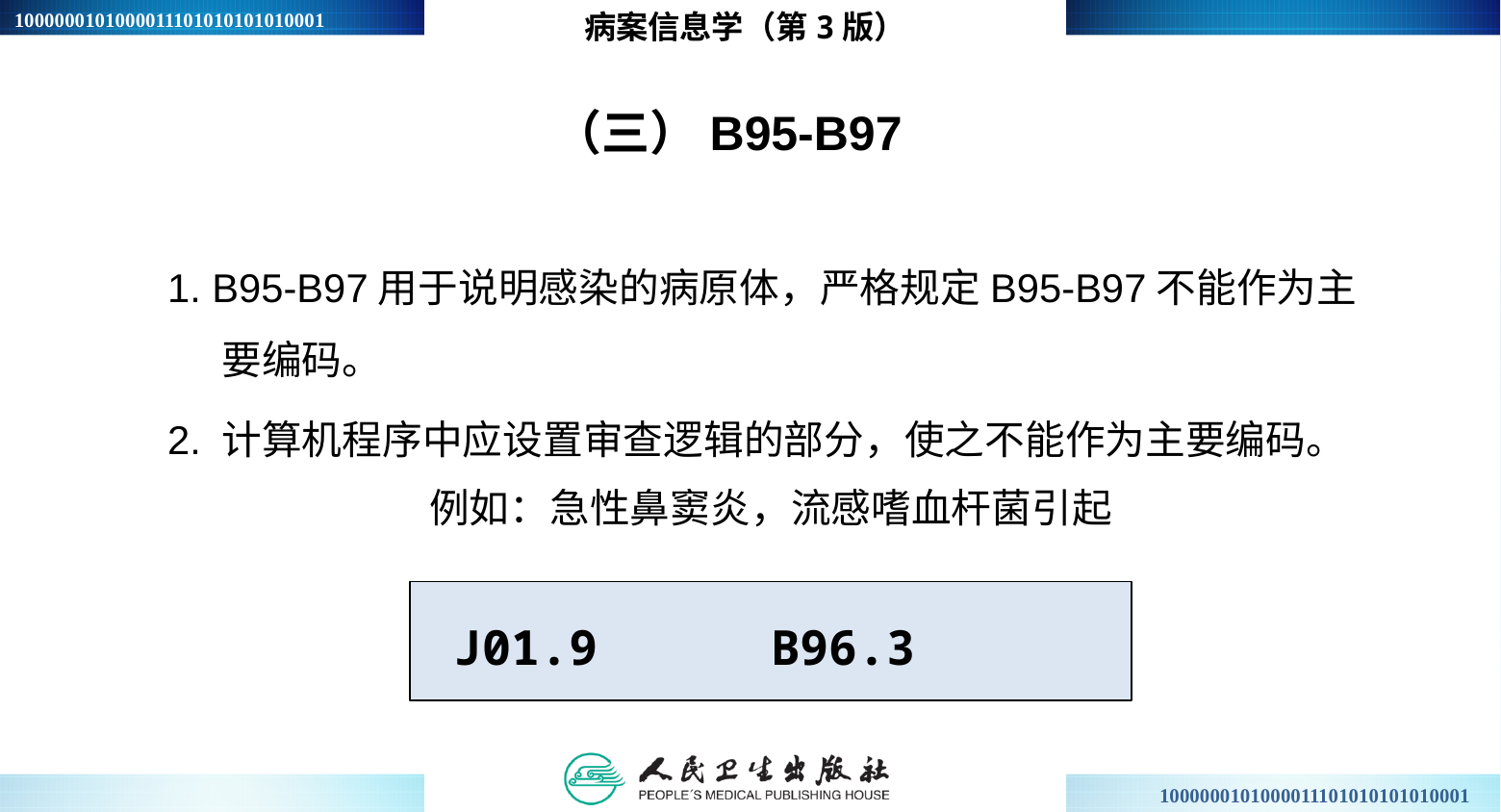

病案信息学（第3版）
# （三）B95-B97
1. B95-B97用于说明感染的病原体，严格规定B95-B97不能作为主要编码。
2. 计算机程序中应设置审查逻辑的部分，使之不能作为主要编码。
例如：急性鼻窦炎，流感嗜血杆菌引起

 J01.9      B96.3